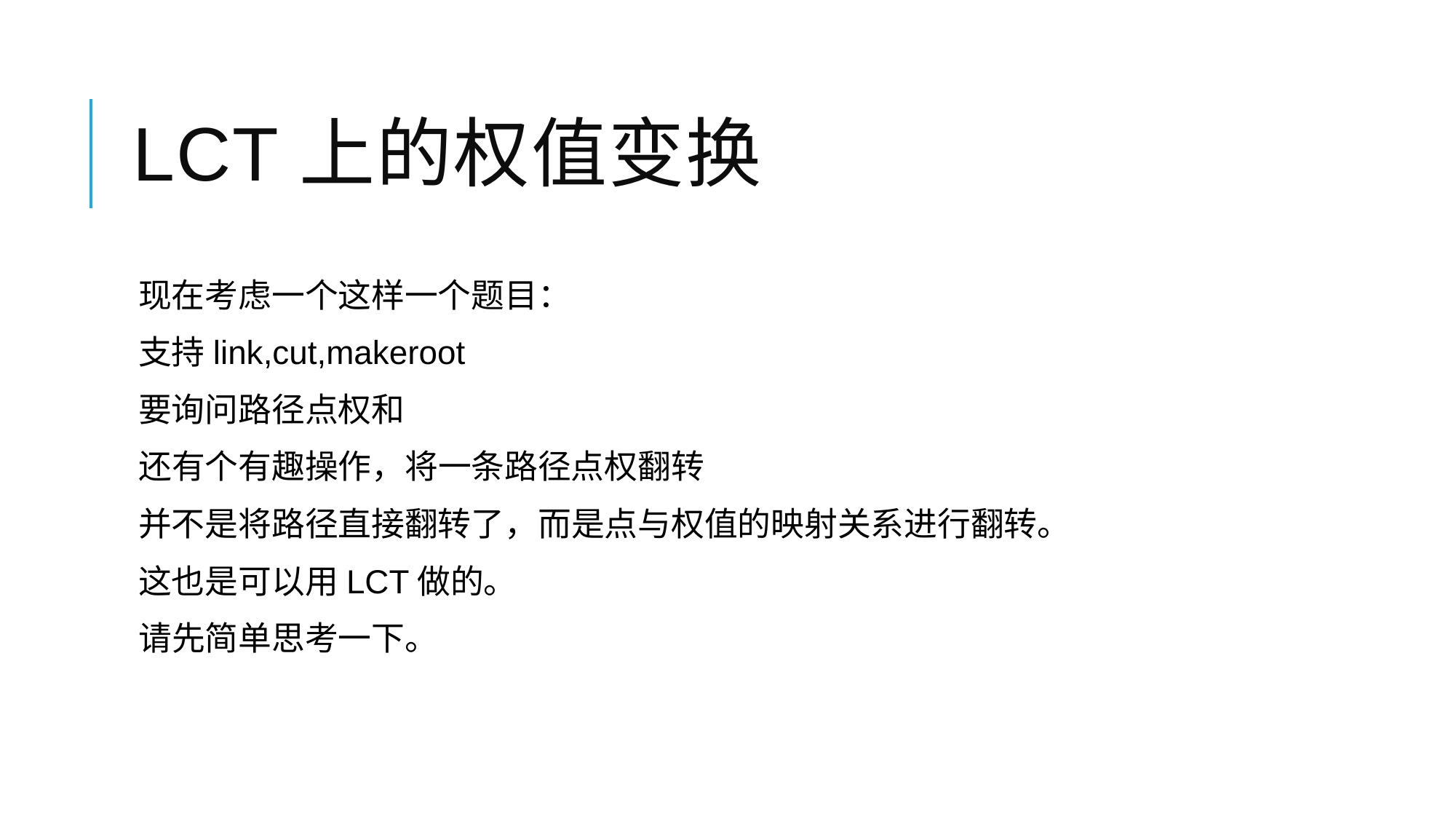

# LCT上的权值变换
现在考虑一个这样一个题目：
支持link,cut,makeroot
要询问路径点权和
还有个有趣操作，将一条路径点权翻转
并不是将路径直接翻转了，而是点与权值的映射关系进行翻转。
这也是可以用LCT做的。
请先简单思考一下。